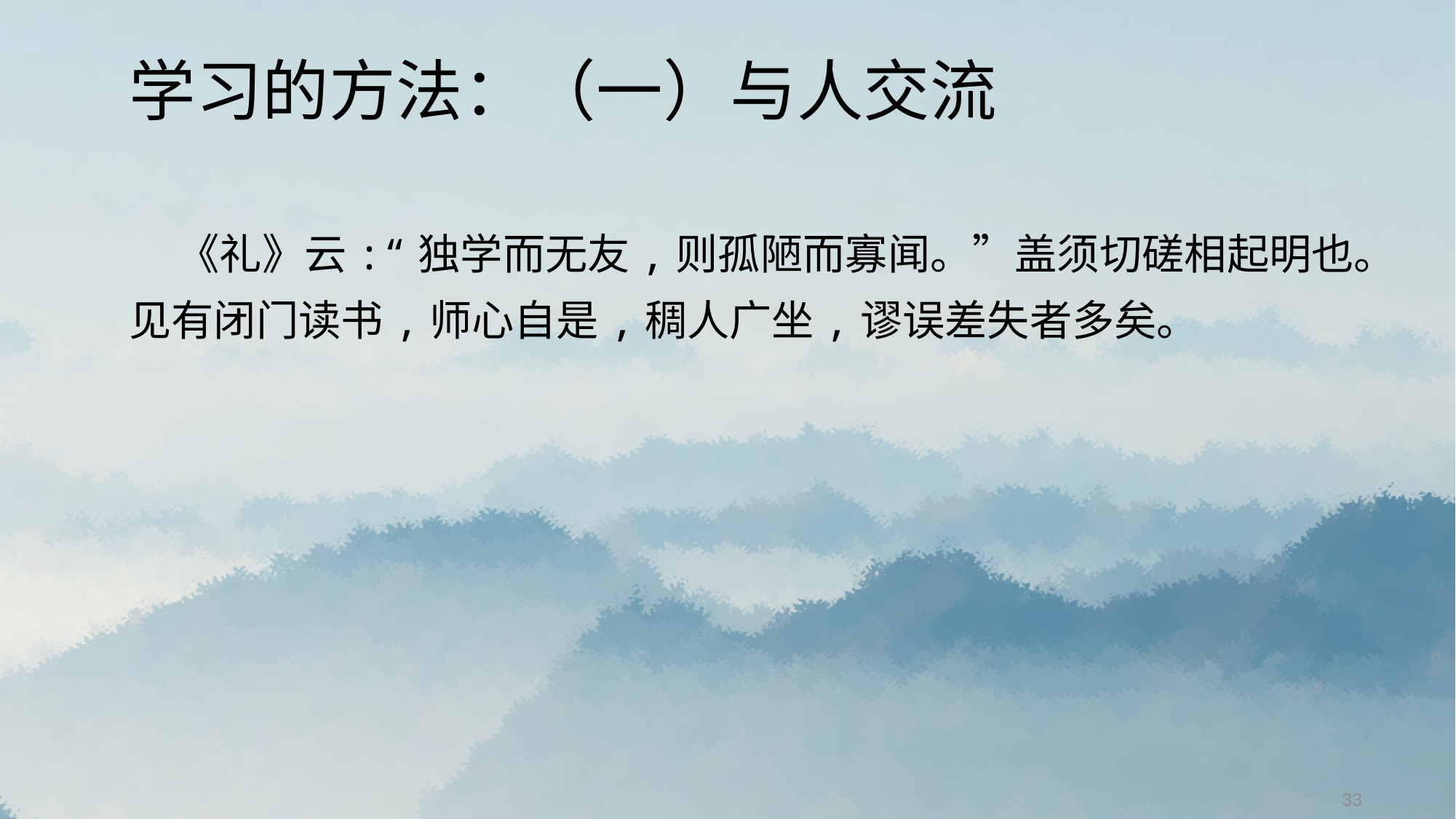

# 学习的方法：（一）与人交流
    《礼》云:“独学而无友,则孤陋而寡闻。”盖须切磋相起明也。见有闭门读书,师心自是,稠人广坐,谬误差失者多矣。